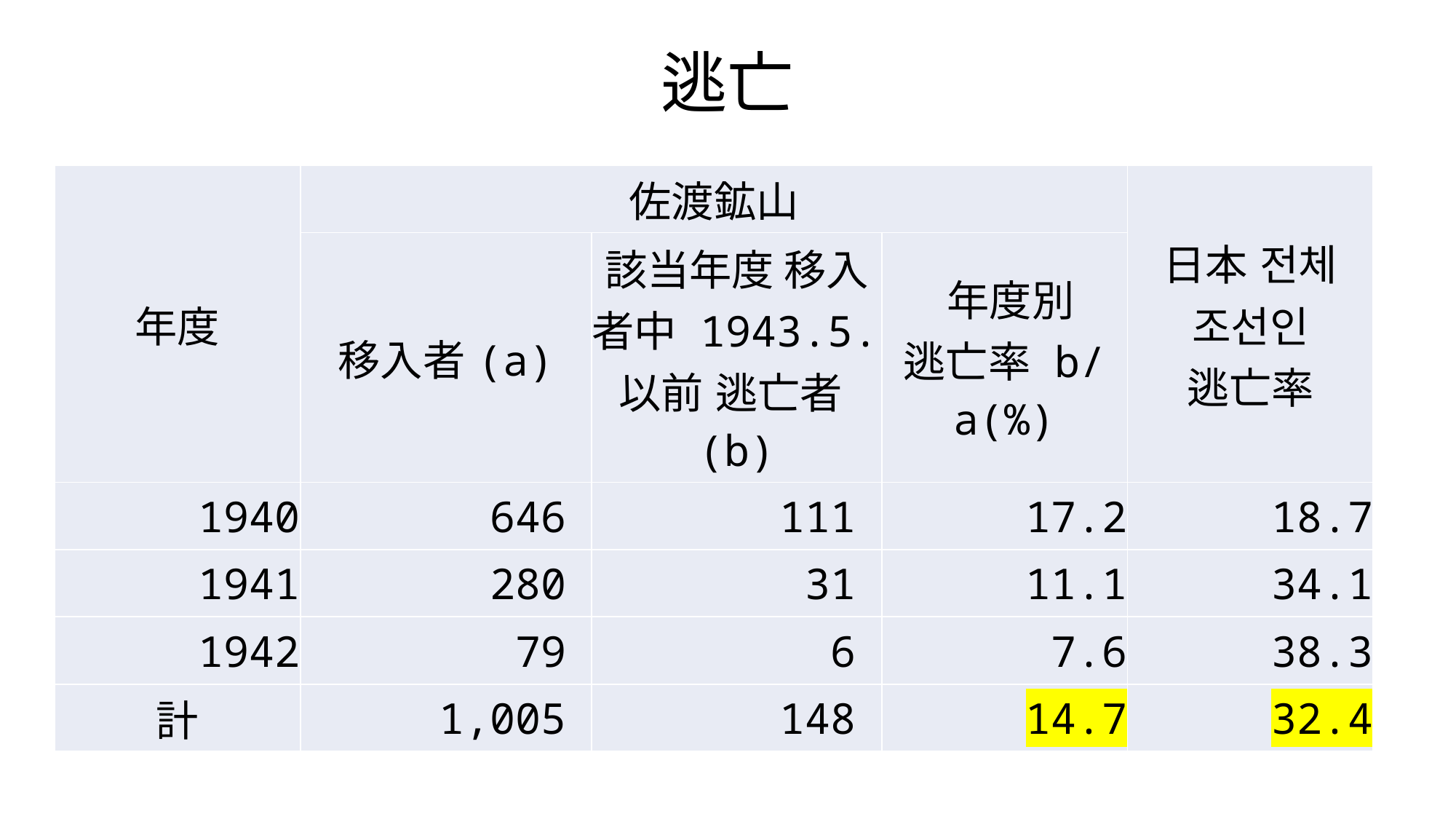

# 逃亡
| 年度 | 佐渡鉱山 |  |  | 日本 전체 조선인 逃亡率 |
| --- | --- | --- | --- | --- |
|  | 移入者(a) | 該当年度 移入者中 1943.5.以前 逃亡者(b) | 年度別 逃亡率 b/a(%) |  |
| 1940 | 646 | 111 | 17.2 | 18.7 |
| 1941 | 280 | 31 | 11.1 | 34.1 |
| 1942 | 79 | 6 | 7.6 | 38.3 |
| 計 | 1,005 | 148 | 14.7 | 32.4 |